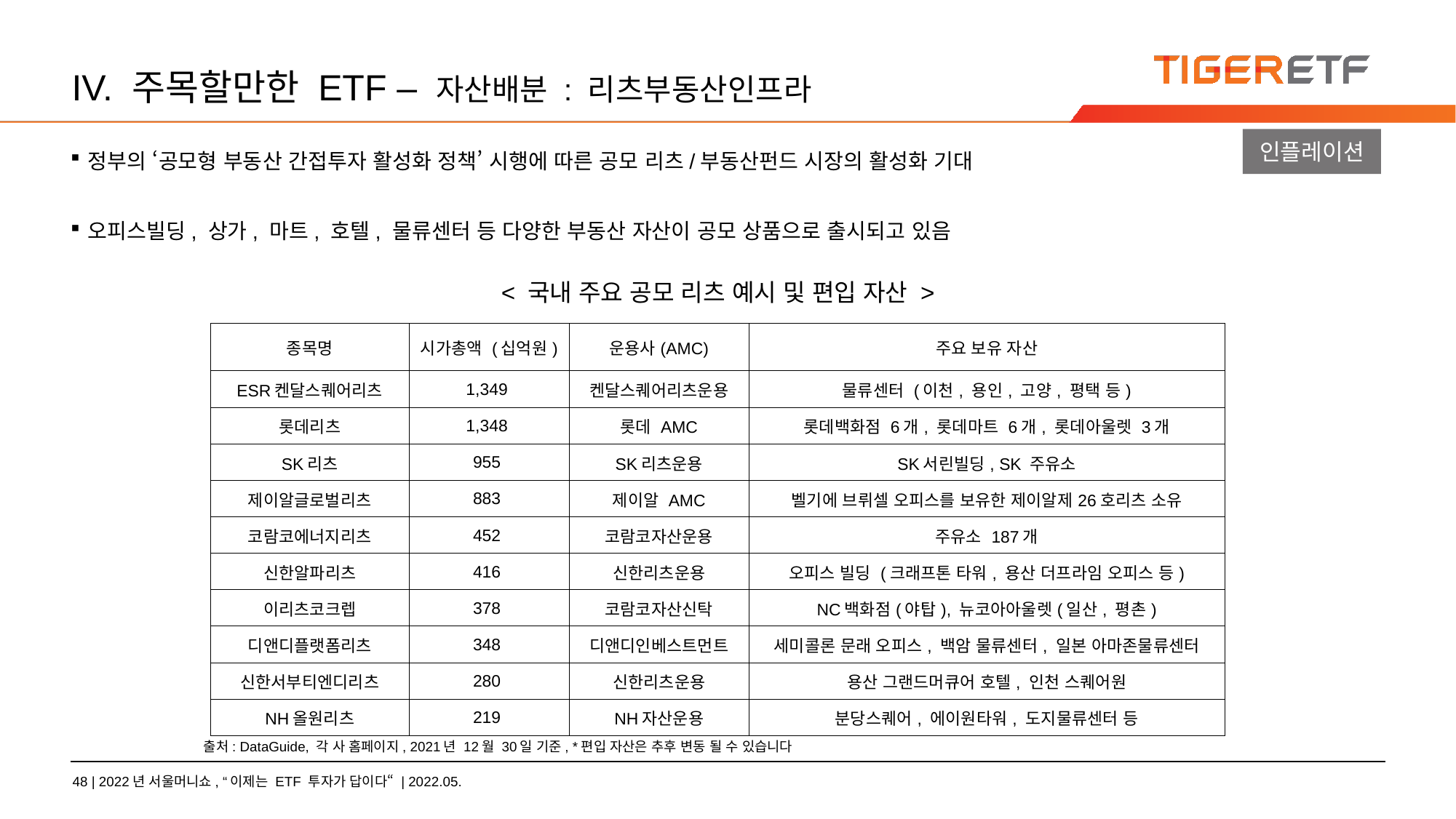

# IV. 주목할만한 ETF – 자산배분 : 리츠부동산인프라
인플레이션
정부의 ‘공모형 부동산 간접투자 활성화 정책’ 시행에 따른 공모 리츠/부동산펀드 시장의 활성화 기대

오피스빌딩, 상가, 마트, 호텔, 물류센터 등 다양한 부동산 자산이 공모 상품으로 출시되고 있음
< 국내 주요 공모 리츠 예시 및 편입 자산 >
| 종목명 | 시가총액 (십억원) | 운용사(AMC) | 주요 보유 자산 |
| --- | --- | --- | --- |
| ESR켄달스퀘어리츠 | 1,349 | 켄달스퀘어리츠운용 | 물류센터 (이천, 용인, 고양, 평택 등) |
| 롯데리츠 | 1,348 | 롯데 AMC | 롯데백화점 6개, 롯데마트 6개, 롯데아울렛 3개 |
| SK리츠 | 955 | SK리츠운용 | SK서린빌딩, SK 주유소 |
| 제이알글로벌리츠 | 883 | 제이알 AMC | 벨기에 브뤼셀 오피스를 보유한 제이알제26호리츠 소유 |
| 코람코에너지리츠 | 452 | 코람코자산운용 | 주유소 187개 |
| 신한알파리츠 | 416 | 신한리츠운용 | 오피스 빌딩 (크래프톤 타워, 용산 더프라임 오피스 등) |
| 이리츠코크렙 | 378 | 코람코자산신탁 | NC백화점(야탑), 뉴코아아울렛(일산, 평촌) |
| 디앤디플랫폼리츠 | 348 | 디앤디인베스트먼트 | 세미콜론 문래 오피스, 백암 물류센터, 일본 아마존물류센터 |
| 신한서부티엔디리츠 | 280 | 신한리츠운용 | 용산 그랜드머큐어 호텔, 인천 스퀘어원 |
| NH올원리츠 | 219 | NH자산운용 | 분당스퀘어, 에이원타워, 도지물류센터 등 |
출처: DataGuide, 각 사 홈페이지, 2021년 12월 30일 기준, *편입 자산은 추후 변동 될 수 있습니다